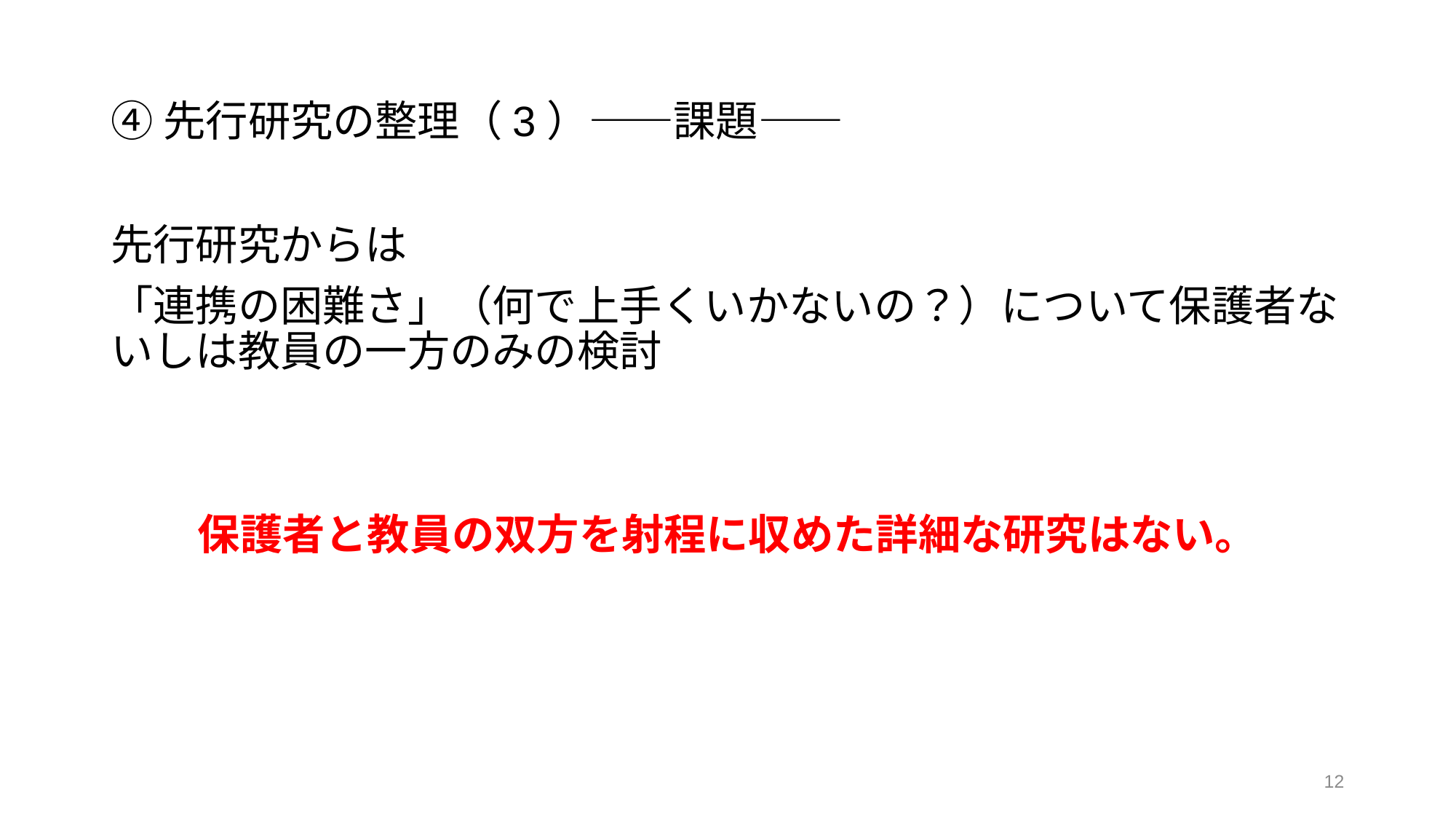

# ④先行研究の整理（3）――課題――
先行研究からは
「連携の困難さ」（何で上手くいかないの？）について保護者ないしは教員の一方のみの検討

保護者と教員の双方を射程に収めた詳細な研究はない。

12